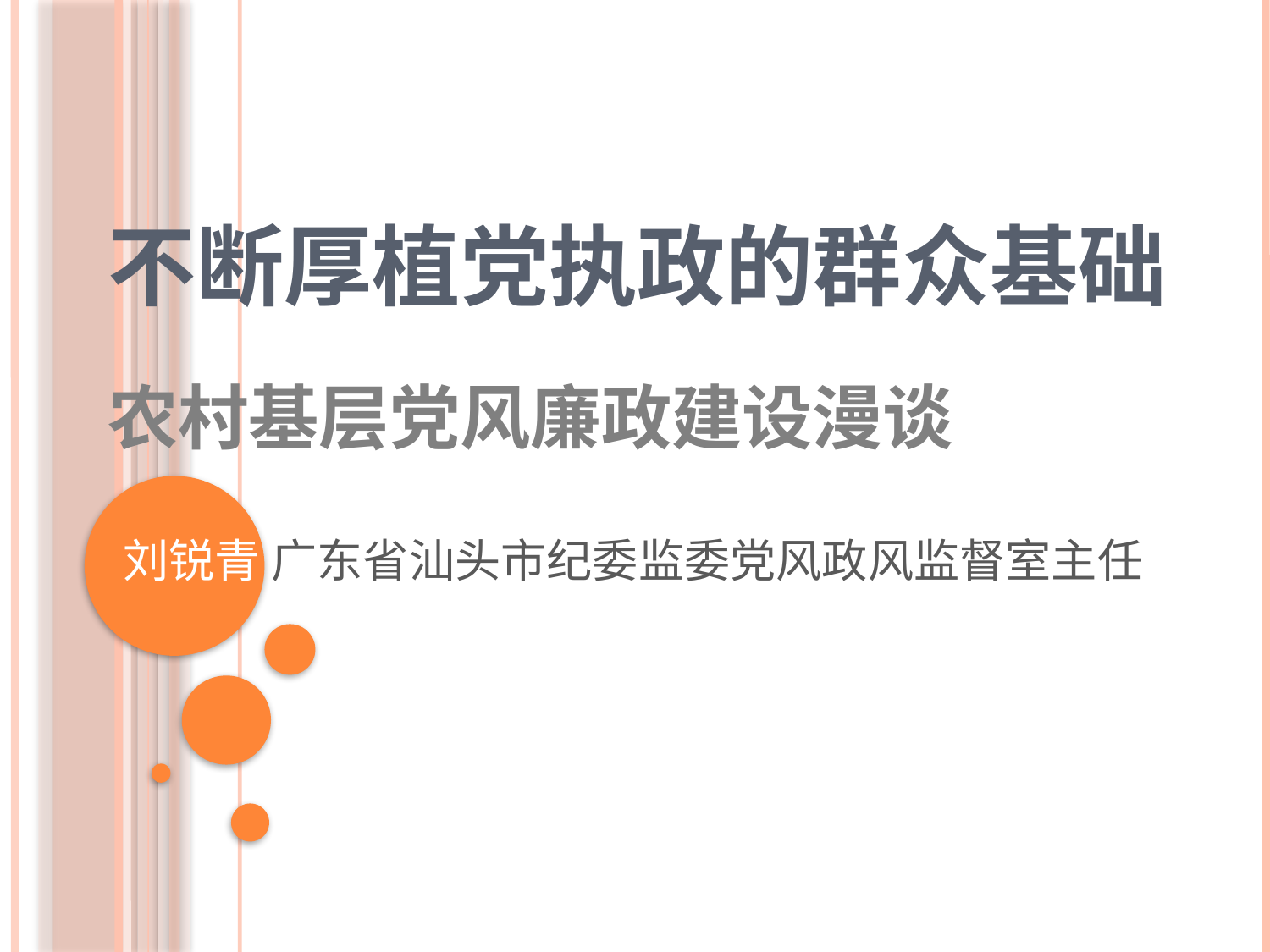

# 不断厚植党执政的群众基础
农村基层党风廉政建设漫谈

 刘锐青 广东省汕头市纪委监委党风政风监督室主任